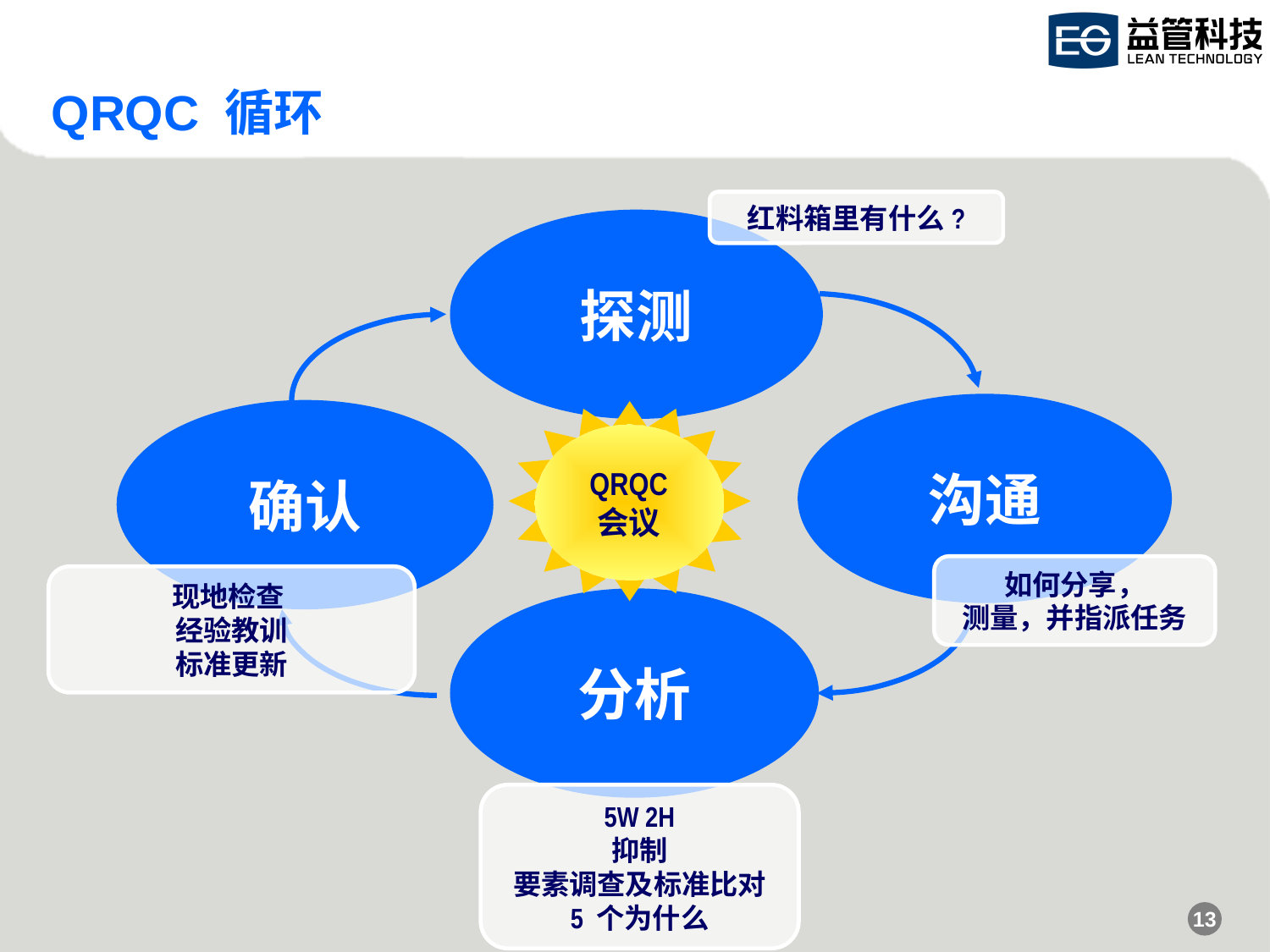

QRQC 循环
红料箱里有什么?
探测

沟通
确认

QRQC
会议
如何分享，
测量，并指派任务
现地检查
经验教训
标准更新
分析

5W 2H
抑制
要素调查及标准比对
5 个为什么